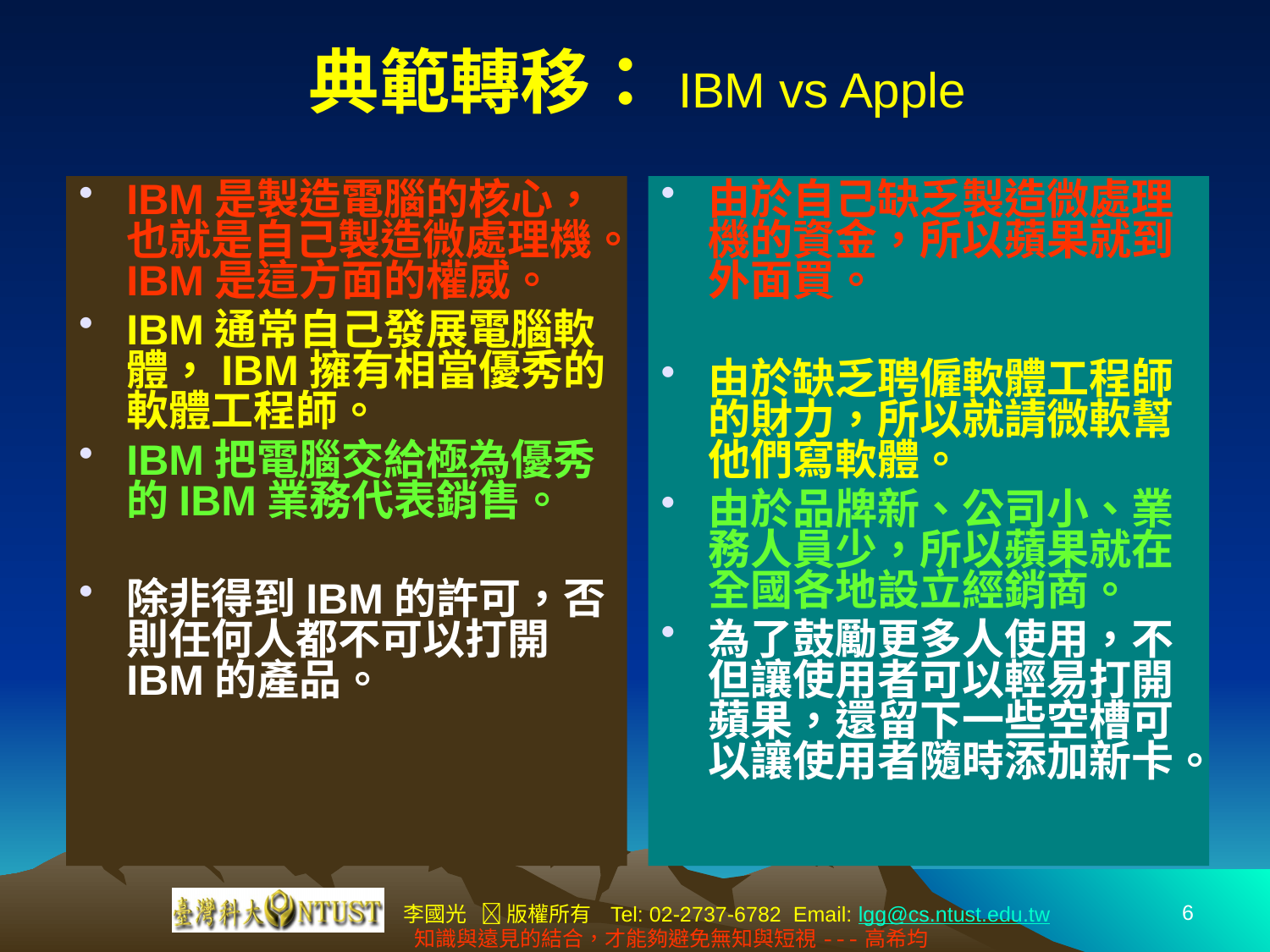

# 典範轉移：IBM vs Apple
IBM是製造電腦的核心，也就是自己製造微處理機。IBM是這方面的權威。
IBM通常自己發展電腦軟體，IBM擁有相當優秀的軟體工程師。
IBM把電腦交給極為優秀的IBM業務代表銷售。

除非得到IBM的許可，否則任何人都不可以打開IBM的產品。
由於自己缺乏製造微處理機的資金，所以蘋果就到外面買。

由於缺乏聘僱軟體工程師的財力，所以就請微軟幫他們寫軟體。
由於品牌新、公司小、業務人員少，所以蘋果就在全國各地設立經銷商。
為了鼓勵更多人使用，不但讓使用者可以輕易打開蘋果，還留下一些空槽可以讓使用者隨時添加新卡。
6